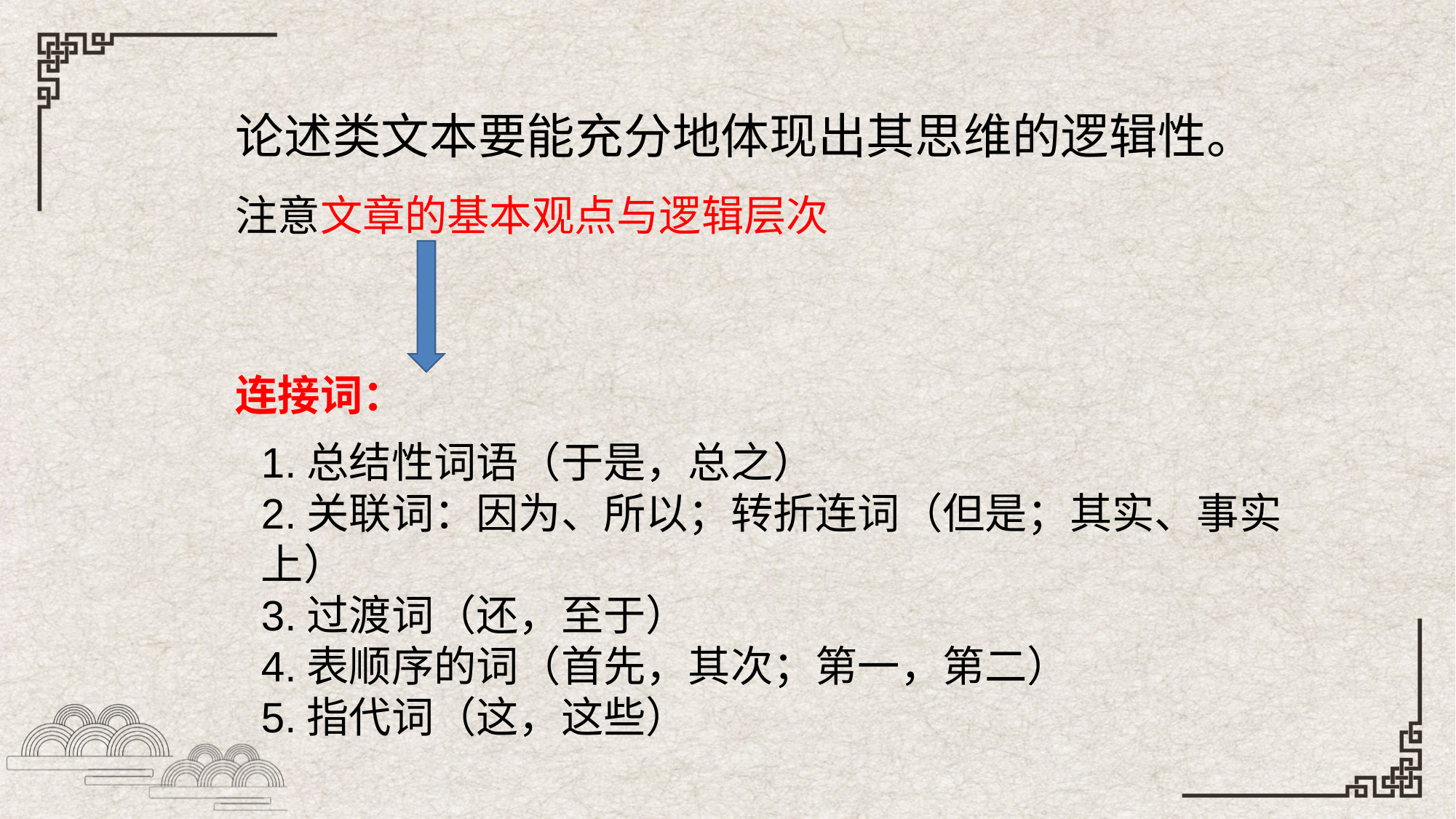

论述类文本要能充分地体现出其思维的逻辑性。
注意文章的基本观点与逻辑层次

连接词：
1.总结性词语（于是，总之）
2.关联词：因为、所以；转折连词（但是；其实、事实上）
3.过渡词（还，至于）
4.表顺序的词（首先，其次；第一，第二）
5.指代词（这，这些）